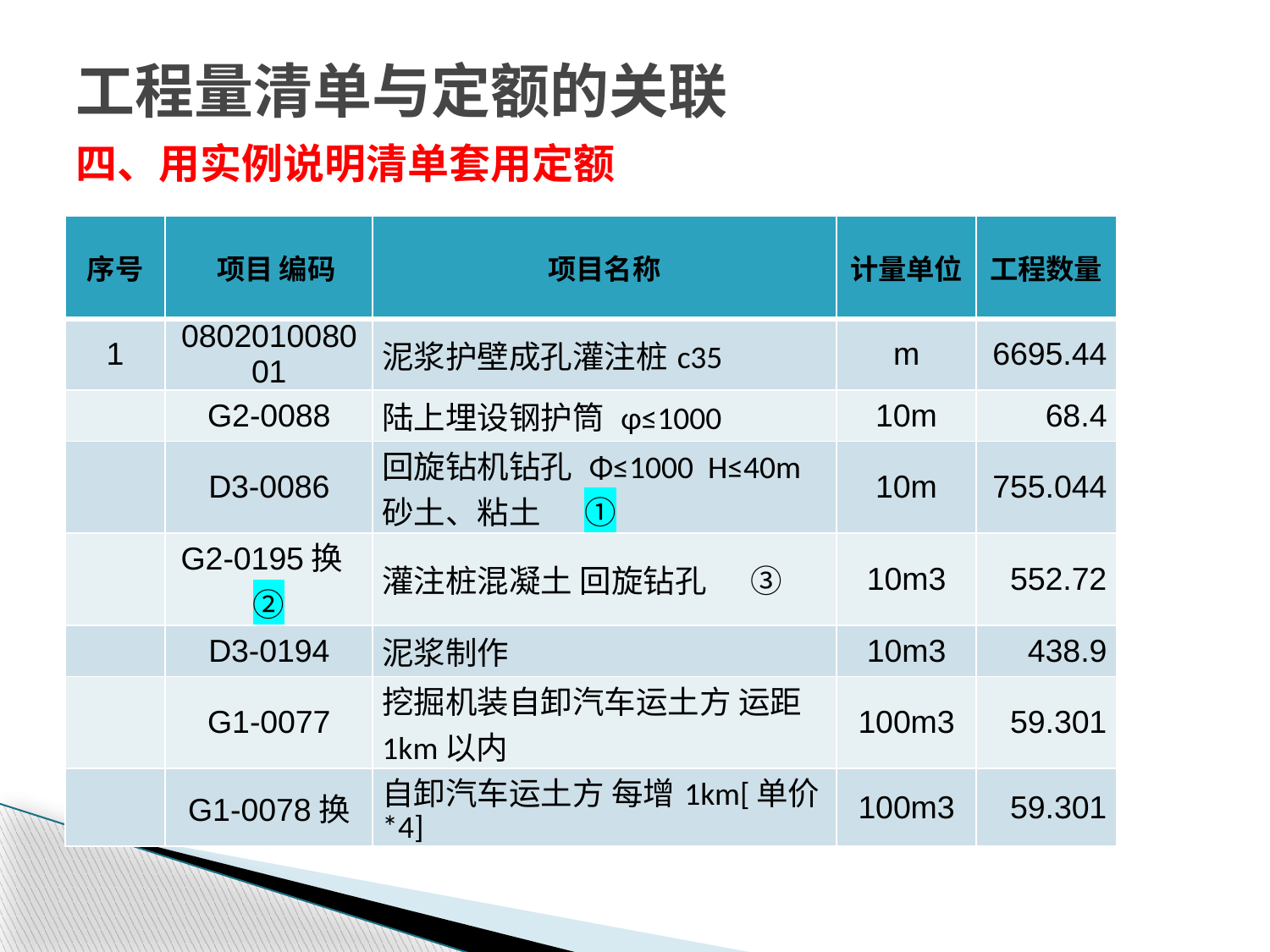

# 工程量清单与定额的关联 四、用实例说明清单套用定额
| 序号 | 项目 编码 | 项目名称 | 计量单位 | 工程数量 |
| --- | --- | --- | --- | --- |
| 1 | 080201008001 | 泥浆护壁成孔灌注桩c35 | m | 6695.44 |
|  | G2-0088 | 陆上埋设钢护筒 φ≤1000 | 10m | 68.4 |
|  | D3-0086 | 回旋钻机钻孔 Φ≤1000 H≤40m 砂土、粘土 ① | 10m | 755.044 |
|  | G2-0195换 ② | 灌注桩混凝土 回旋钻孔 ③ | 10m3 | 552.72 |
|  | D3-0194 | 泥浆制作 | 10m3 | 438.9 |
|  | G1-0077 | 挖掘机装自卸汽车运土方 运距1km以内 | 100m3 | 59.301 |
|  | G1-0078换 | 自卸汽车运土方 每增1km[单价\*4] | 100m3 | 59.301 |